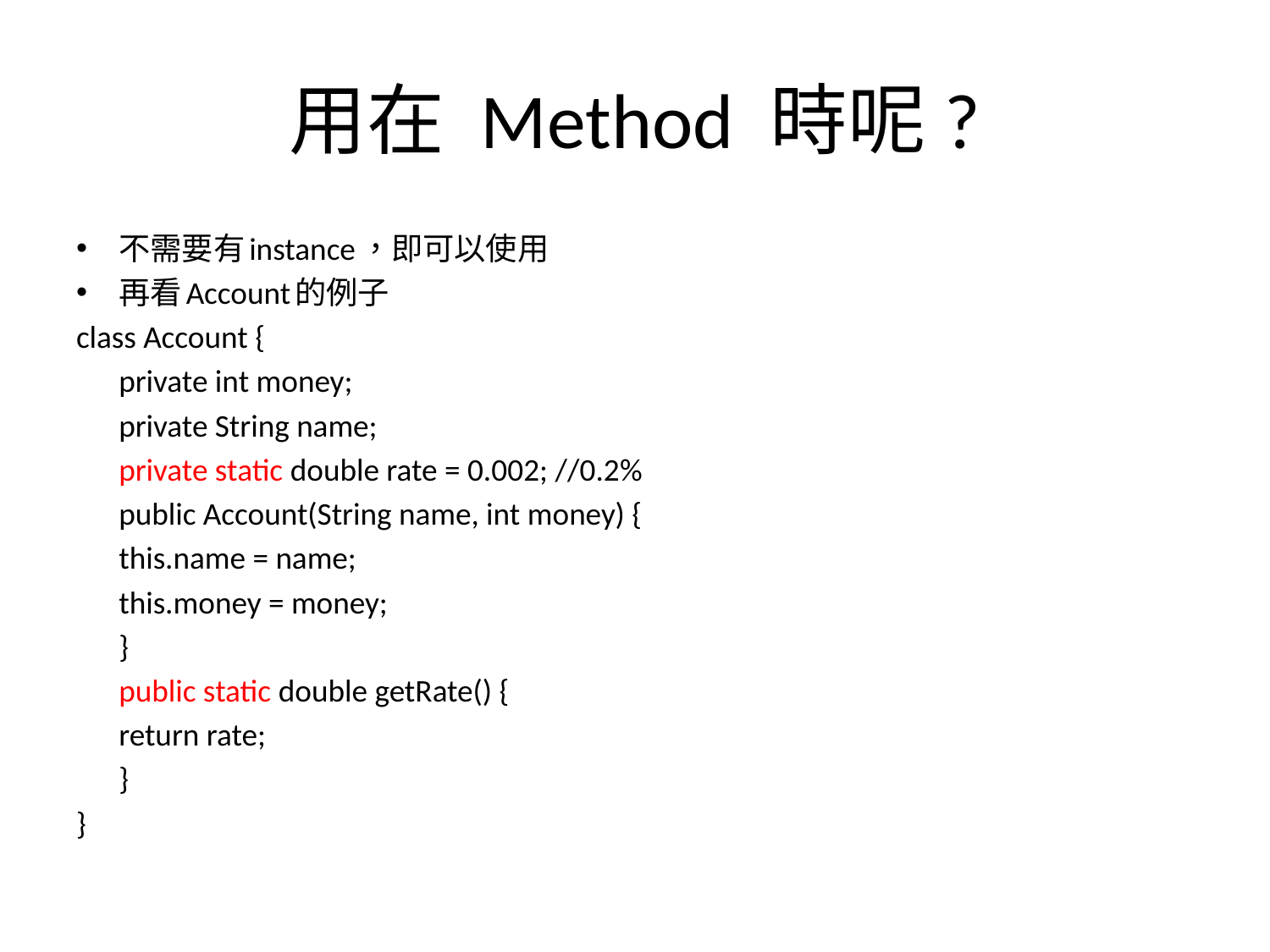

# 用在 Method 時呢?
不需要有instance，即可以使用
再看Account的例子
class Account {
	private int money;
	private String name;
	private static double rate = 0.002; //0.2%
	public Account(String name, int money) {
		this.name = name;
		this.money = money;
	}
	public static double getRate() {
		return rate;
	}
}